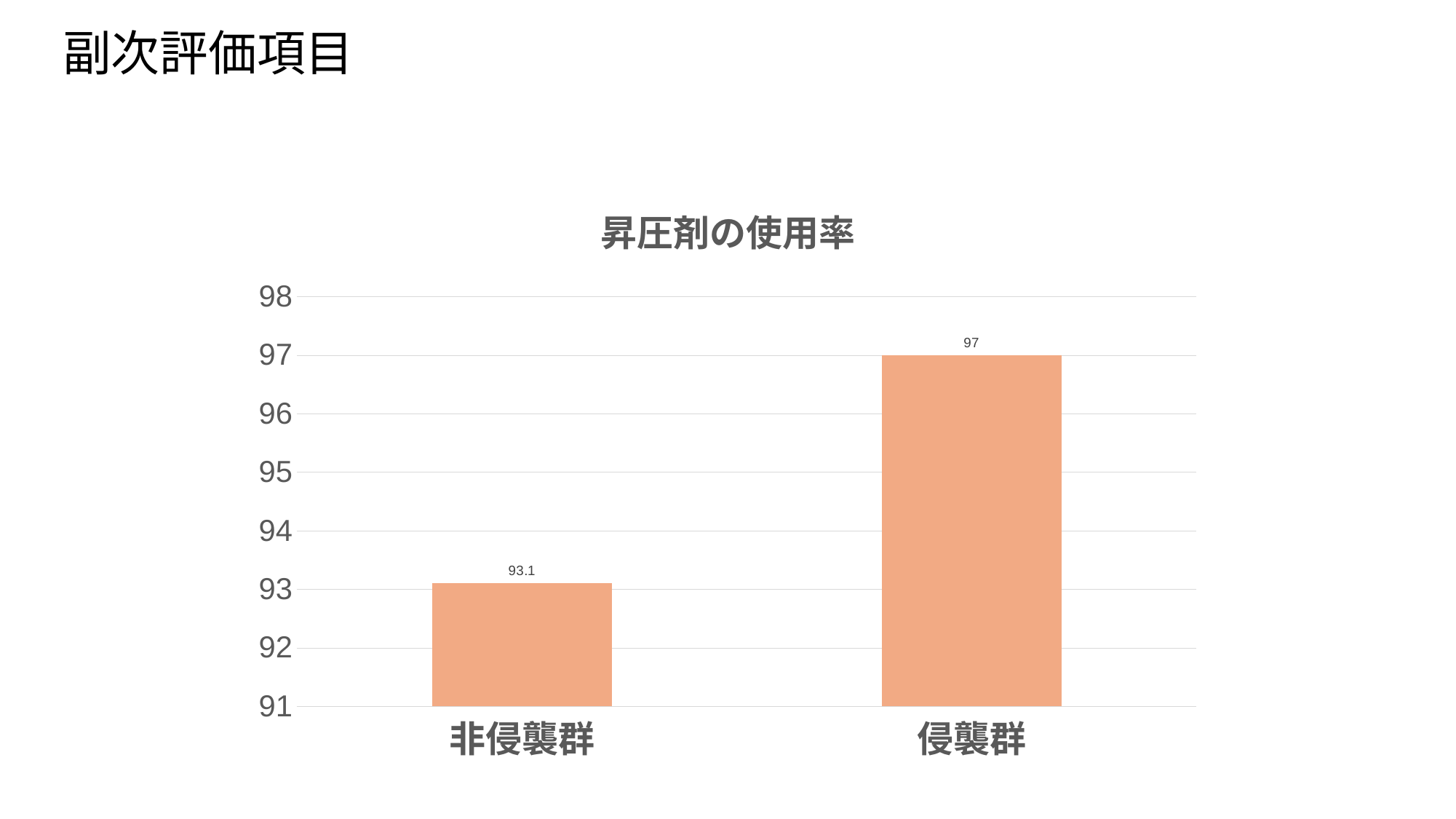

副次評価項目

### Chart: 昇圧剤の使用率

| Category |  |
|---|---|
| 非侵襲群 | 93.1 |
| 侵襲群 | 97.0 |